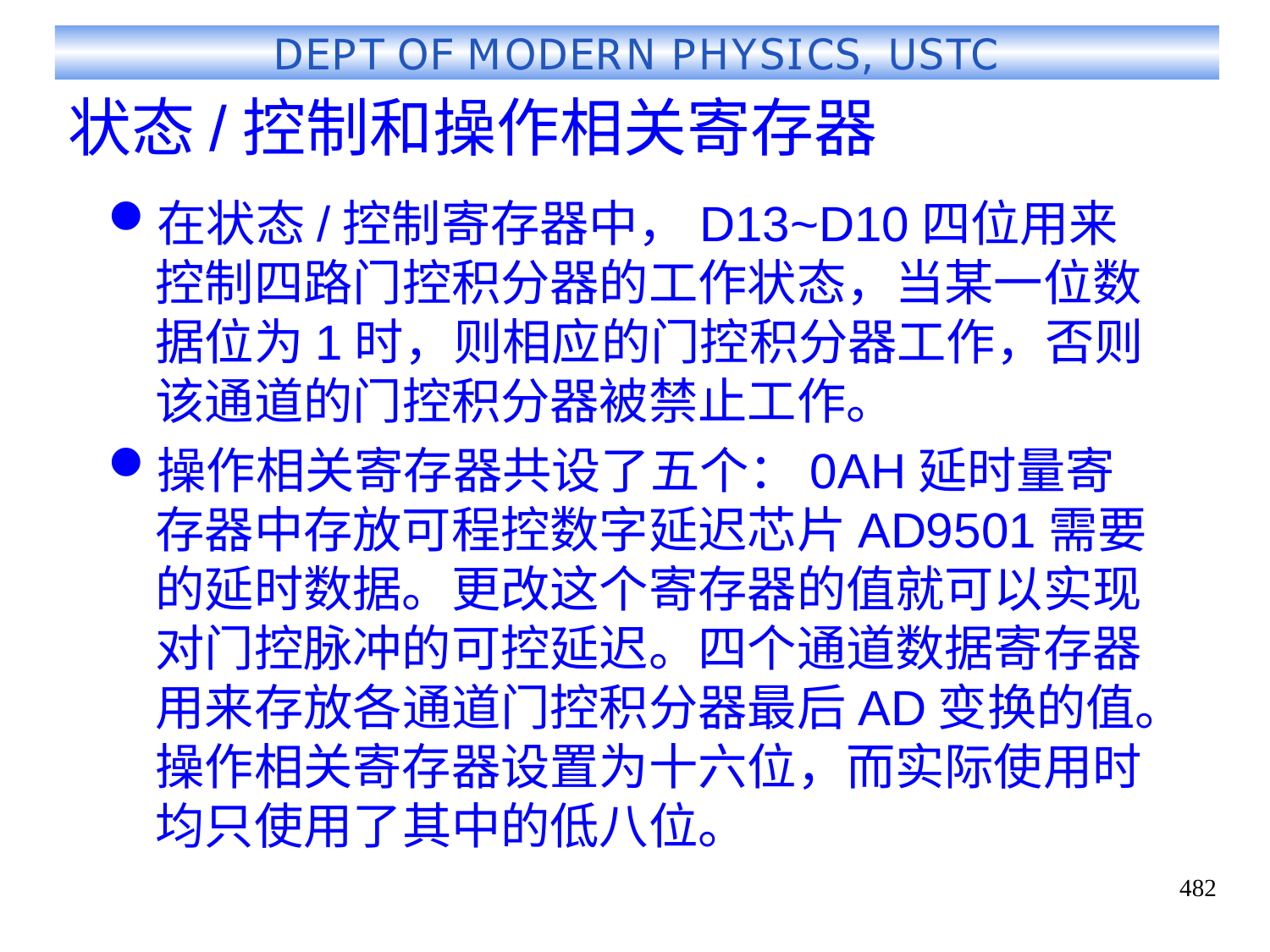

# 状态/控制和操作相关寄存器
在状态/控制寄存器中，D13~D10四位用来控制四路门控积分器的工作状态，当某一位数据位为1时，则相应的门控积分器工作，否则该通道的门控积分器被禁止工作。
操作相关寄存器共设了五个：0AH延时量寄存器中存放可程控数字延迟芯片AD9501需要的延时数据。更改这个寄存器的值就可以实现对门控脉冲的可控延迟。四个通道数据寄存器用来存放各通道门控积分器最后AD变换的值。操作相关寄存器设置为十六位，而实际使用时均只使用了其中的低八位。
482